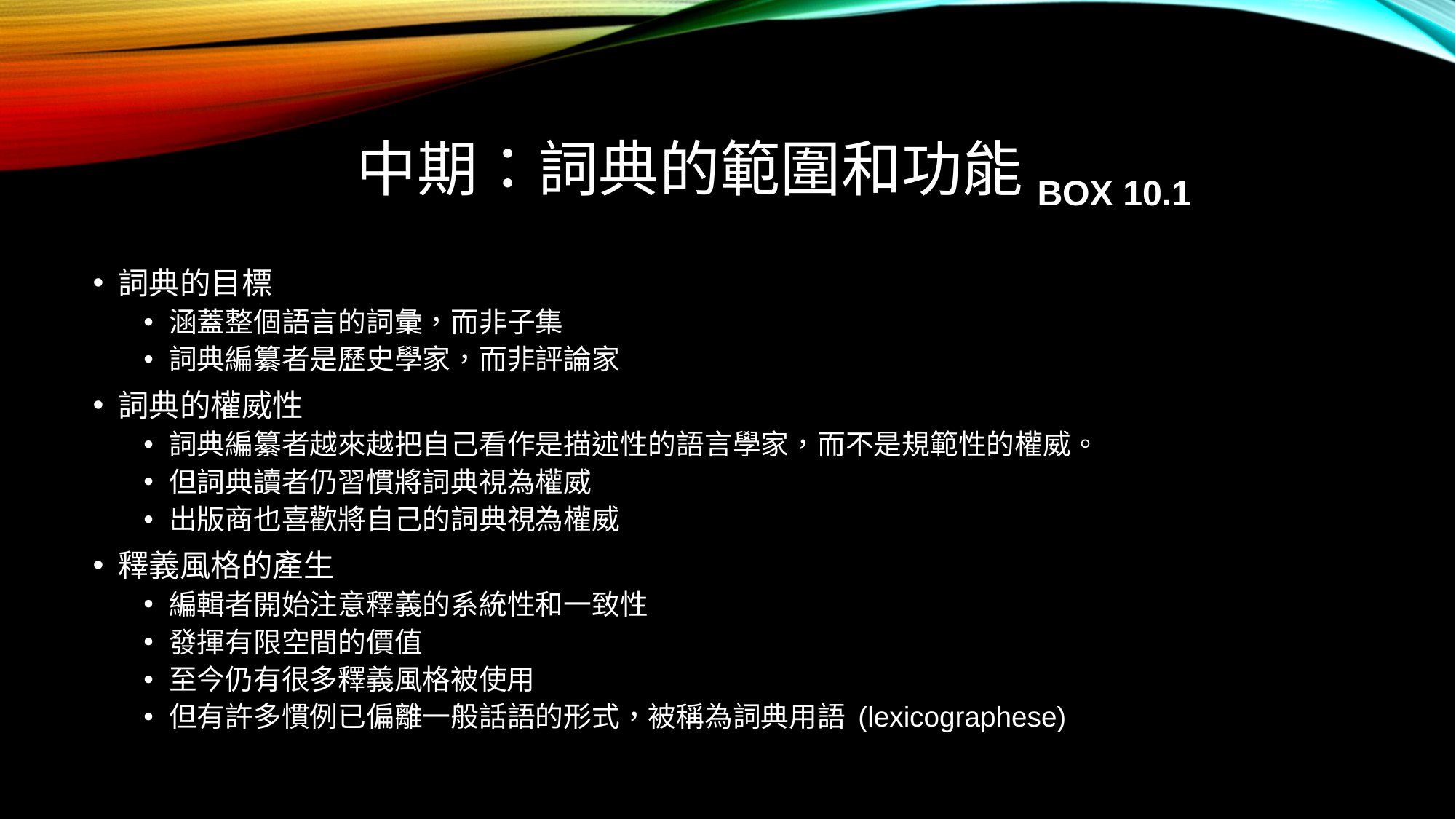

# 中期：詞典的範圍和功能Box 10.1
詞典的目標
涵蓋整個語言的詞彙，而非子集
詞典編纂者是歷史學家，而非評論家
詞典的權威性
詞典編纂者越來越把自己看作是描述性的語言學家，而不是規範性的權威。
但詞典讀者仍習慣將詞典視為權威
出版商也喜歡將自己的詞典視為權威
釋義風格的產生
編輯者開始注意釋義的系統性和一致性
發揮有限空間的價值
至今仍有很多釋義風格被使用
但有許多慣例已偏離一般話語的形式，被稱為詞典用語 (lexicographese)